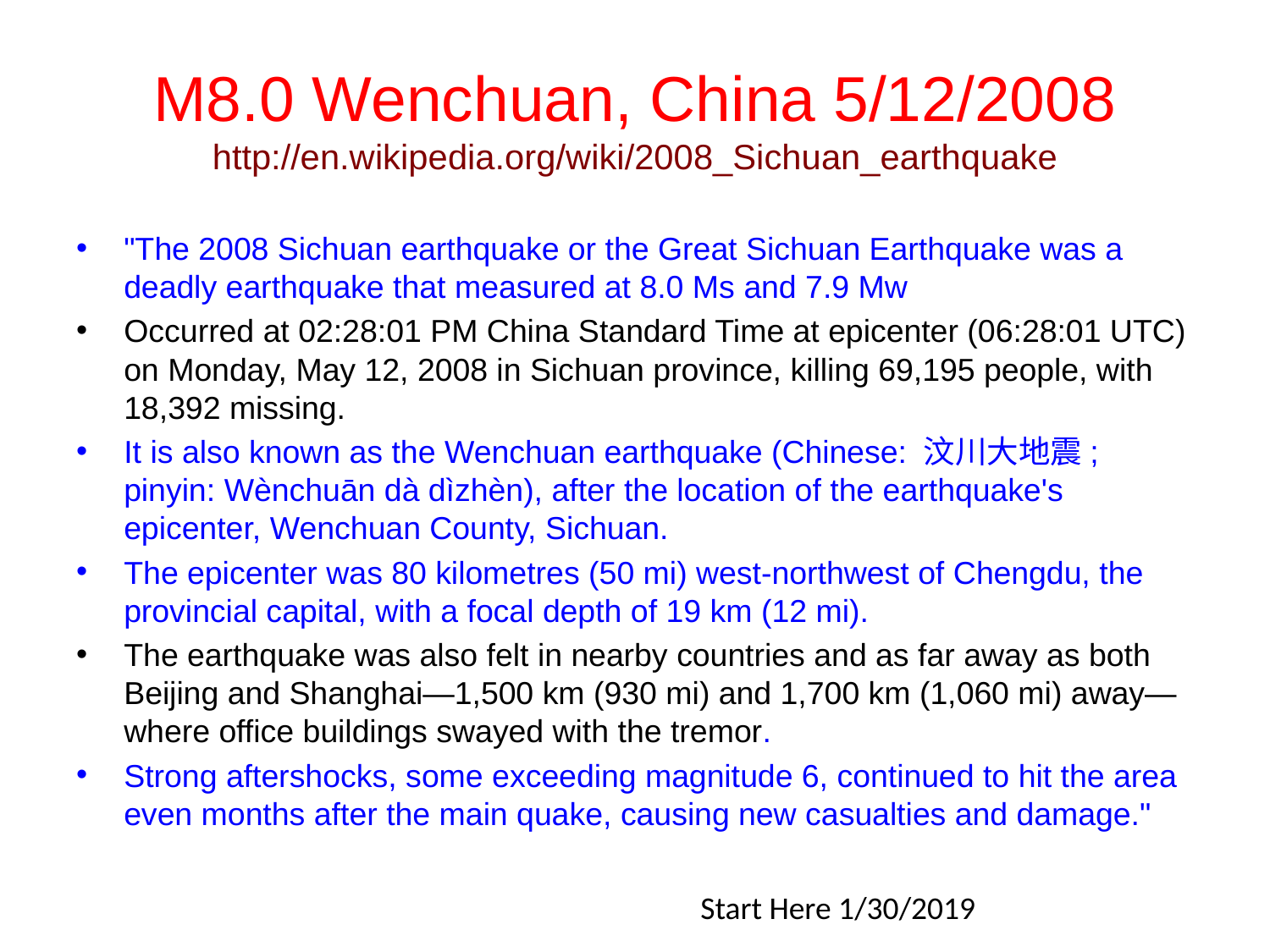

# M8.0 Wenchuan, China 5/12/2008 http://en.wikipedia.org/wiki/2008_Sichuan_earthquake
"The 2008 Sichuan earthquake or the Great Sichuan Earthquake was a deadly earthquake that measured at 8.0 Ms and 7.9 Mw
Occurred at 02:28:01 PM China Standard Time at epicenter (06:28:01 UTC) on Monday, May 12, 2008 in Sichuan province, killing 69,195 people, with 18,392 missing.
It is also known as the Wenchuan earthquake (Chinese: 汶川大地震; pinyin: Wènchuān dà dìzhèn), after the location of the earthquake's epicenter, Wenchuan County, Sichuan.
The epicenter was 80 kilometres (50 mi) west-northwest of Chengdu, the provincial capital, with a focal depth of 19 km (12 mi).
The earthquake was also felt in nearby countries and as far away as both Beijing and Shanghai—1,500 km (930 mi) and 1,700 km (1,060 mi) away—where office buildings swayed with the tremor.
Strong aftershocks, some exceeding magnitude 6, continued to hit the area even months after the main quake, causing new casualties and damage."

Start Here 1/30/2019